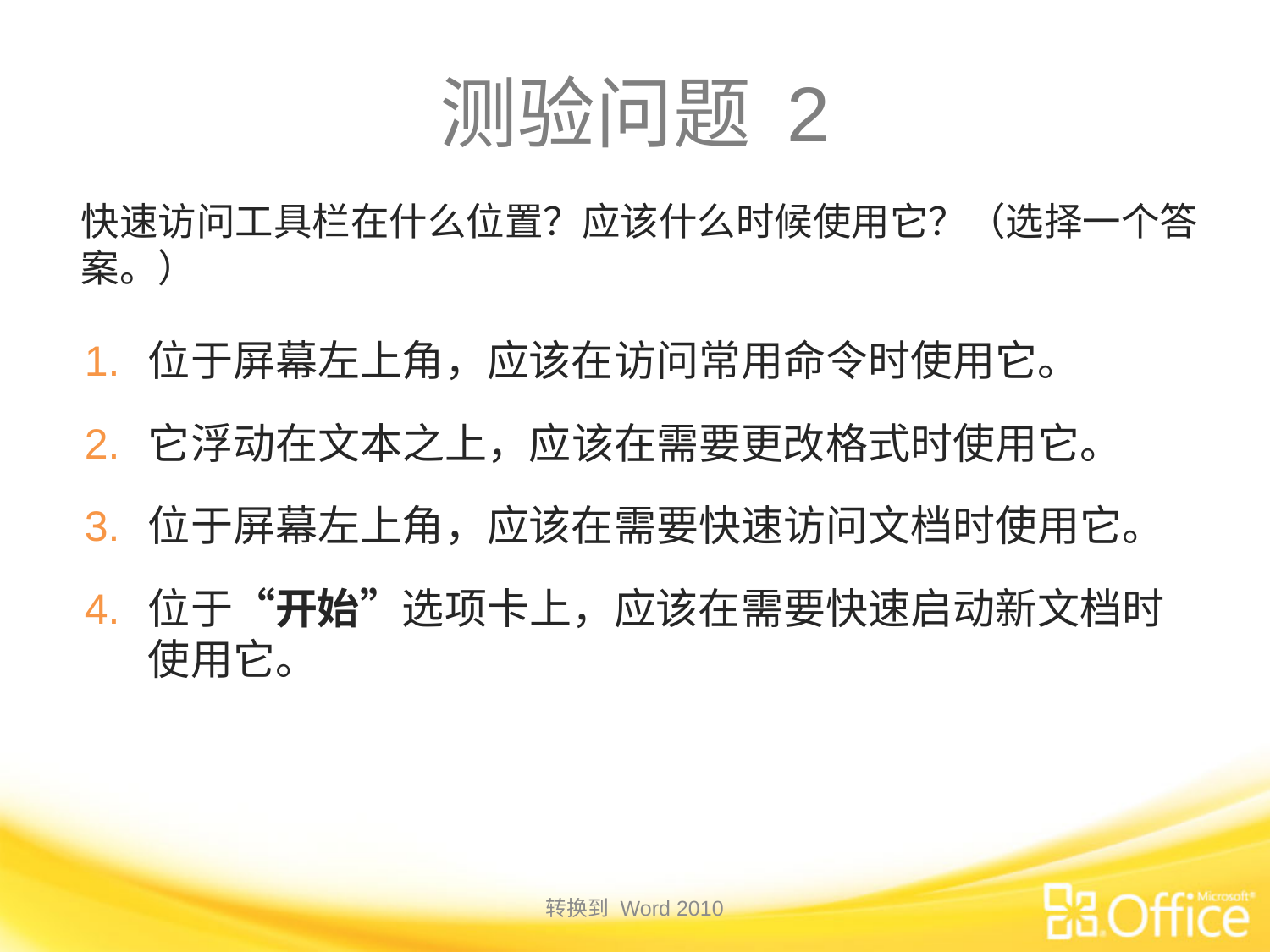

# 测验问题 2
快速访问工具栏在什么位置？应该什么时候使用它？（选择一个答案。）
位于屏幕左上角，应该在访问常用命令时使用它。
它浮动在文本之上，应该在需要更改格式时使用它。
位于屏幕左上角，应该在需要快速访问文档时使用它。
位于“开始”选项卡上，应该在需要快速启动新文档时使用它。
转换到 Word 2010